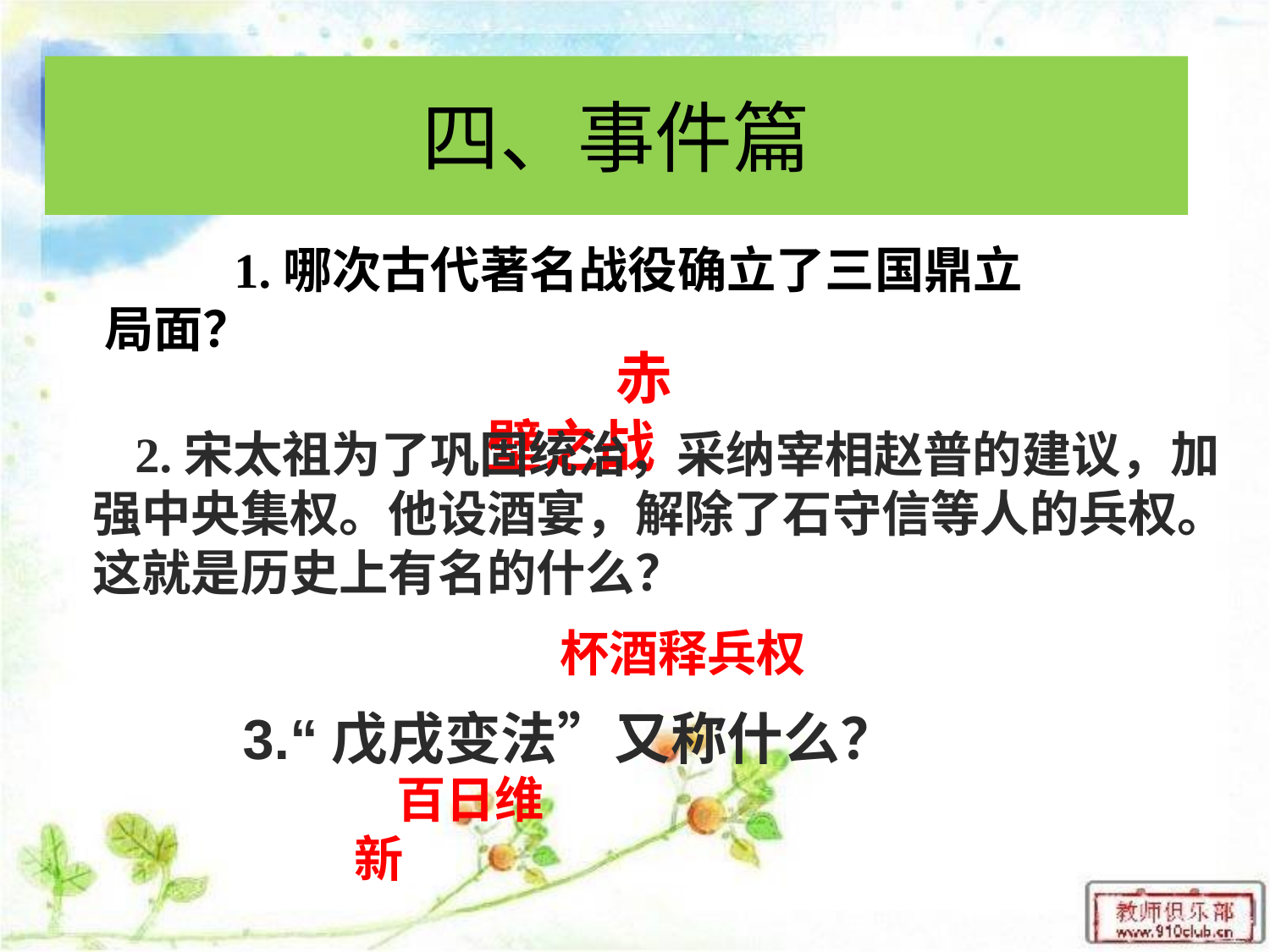

# 四、事件篇
1.哪次古代著名战役确立了三国鼎立局面？
赤壁之战
2.宋太祖为了巩固统治，采纳宰相赵普的建议，加强中央集权。他设酒宴，解除了石守信等人的兵权。这就是历史上有名的什么？
杯酒释兵权
3.“戊戌变法”又称什么？
百日维新